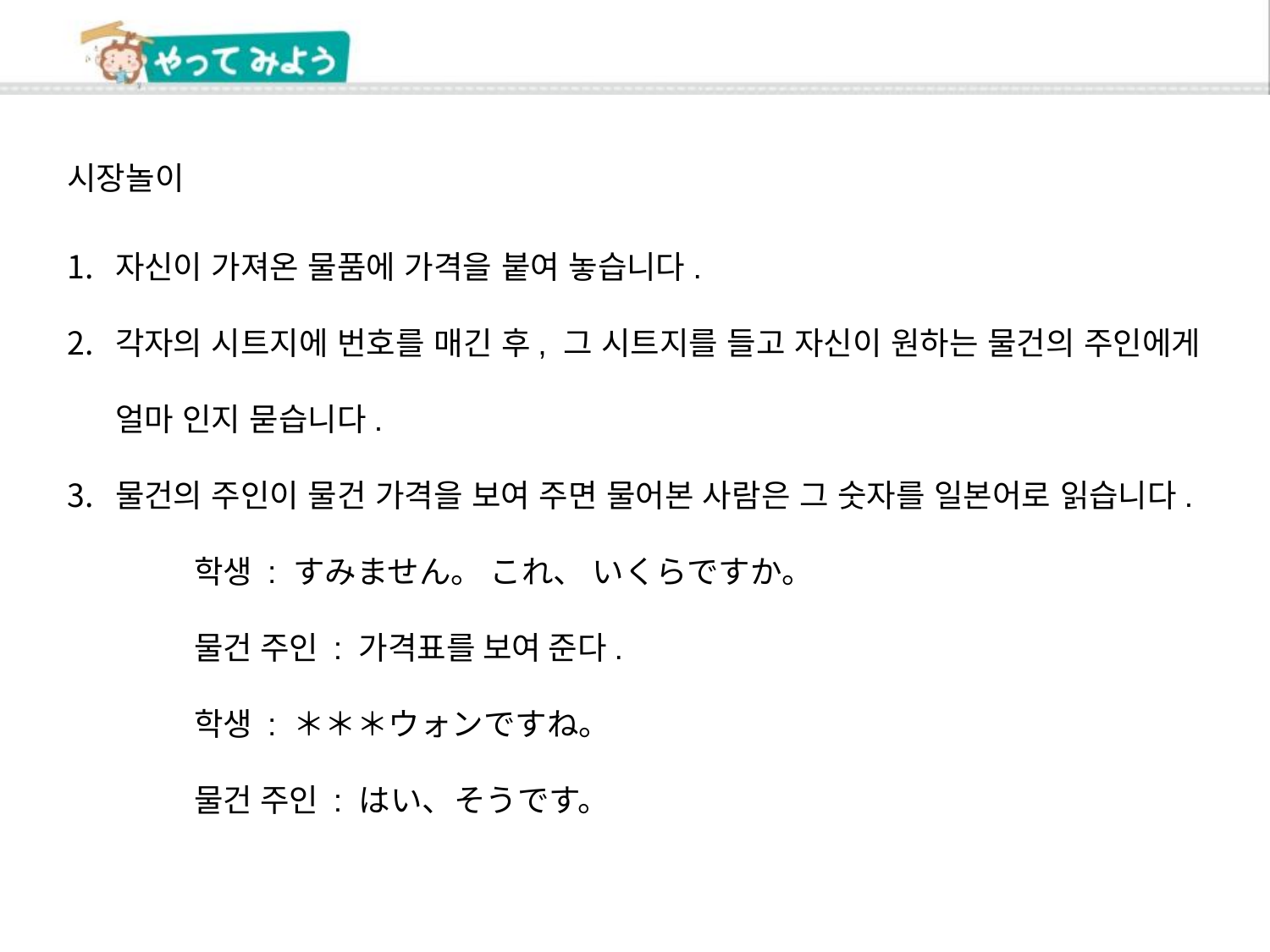

시장놀이
자신이 가져온 물품에 가격을 붙여 놓습니다.
각자의 시트지에 번호를 매긴 후, 그 시트지를 들고 자신이 원하는 물건의 주인에게 얼마 인지 묻습니다.
물건의 주인이 물건 가격을 보여 주면 물어본 사람은 그 숫자를 일본어로 읽습니다.
	학생 : すみません。 これ、 いくらですか。
	물건 주인 : 가격표를 보여 준다.
	학생 : ＊＊＊ウォンですね。
	물건 주인 : はい、そうです。